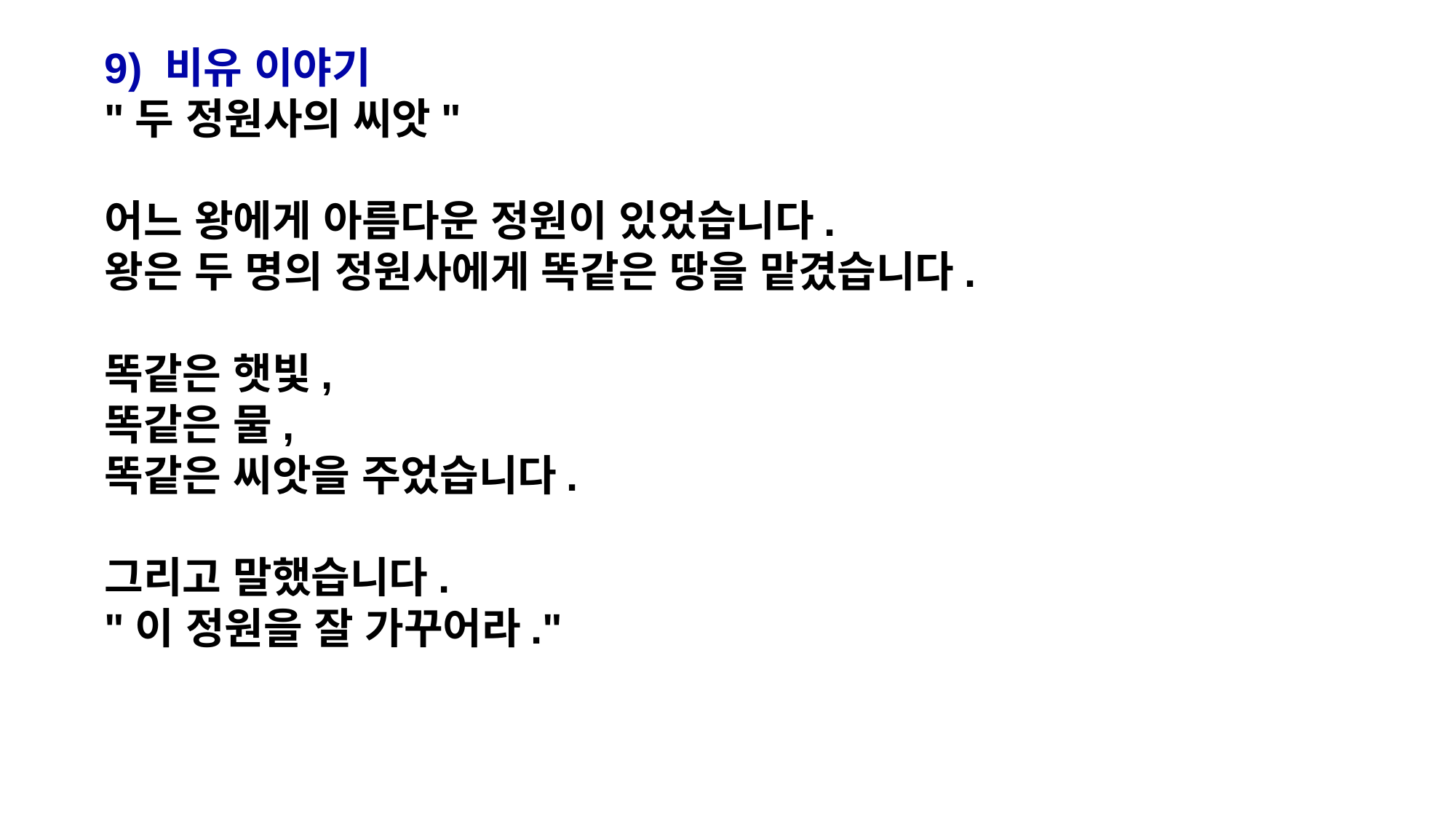

9) 비유 이야기
"두 정원사의 씨앗"

어느 왕에게 아름다운 정원이 있었습니다.
왕은 두 명의 정원사에게 똑같은 땅을 맡겼습니다.

똑같은 햇빛,
똑같은 물,
똑같은 씨앗을 주었습니다.

그리고 말했습니다.
"이 정원을 잘 가꾸어라."